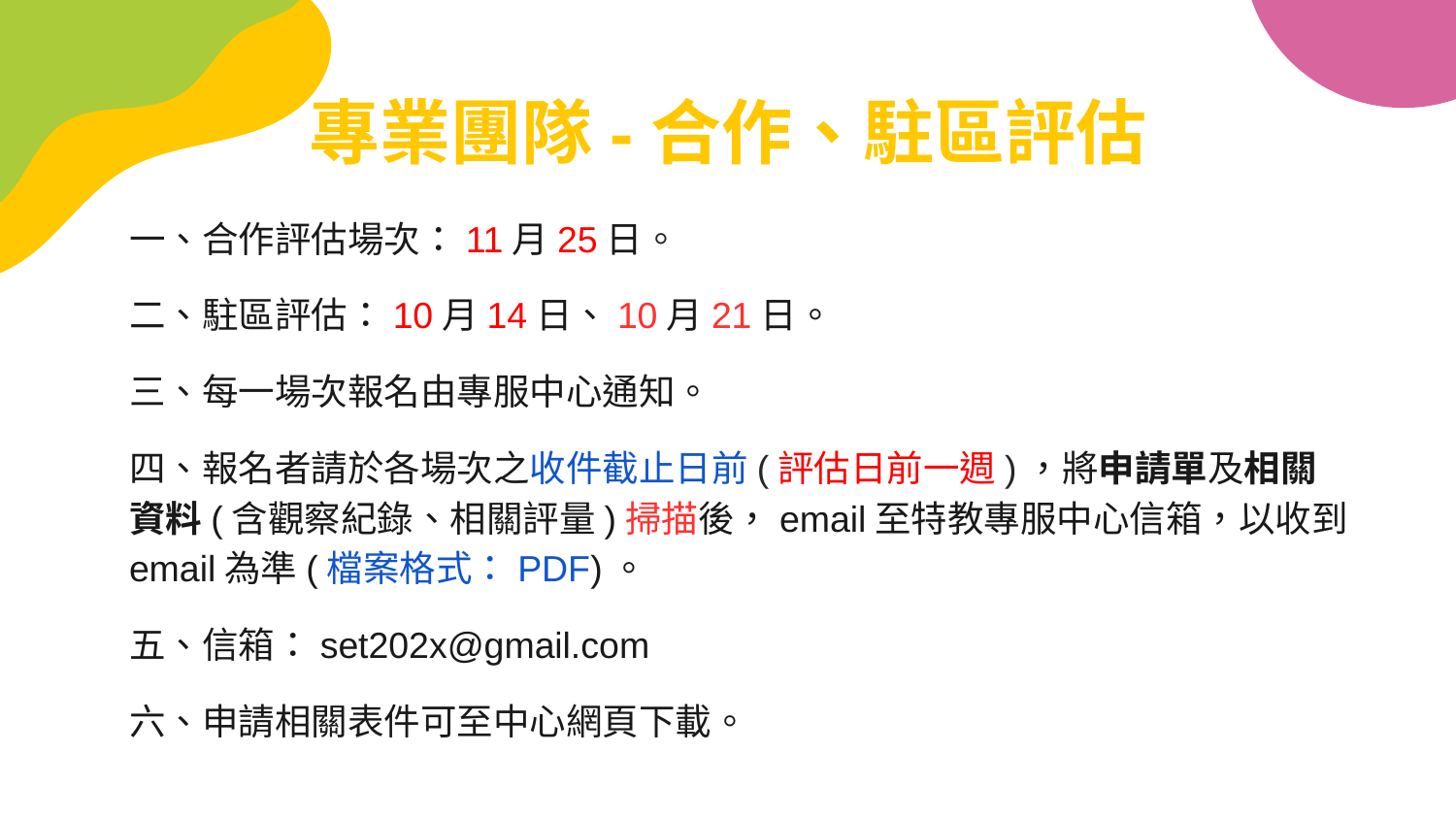

# 專業團隊-合作、駐區評估
一、合作評估場次：11月25日。
二、駐區評估：10月14日、10月21日。
三、每一場次報名由專服中心通知。
四、報名者請於各場次之收件截止日前(評估日前一週)，將申請單及相關資料(含觀察紀錄、相關評量)掃描後，email至特教專服中心信箱，以收到email為準(檔案格式：PDF)。
五、信箱：set202x@gmail.com
六、申請相關表件可至中心網頁下載。